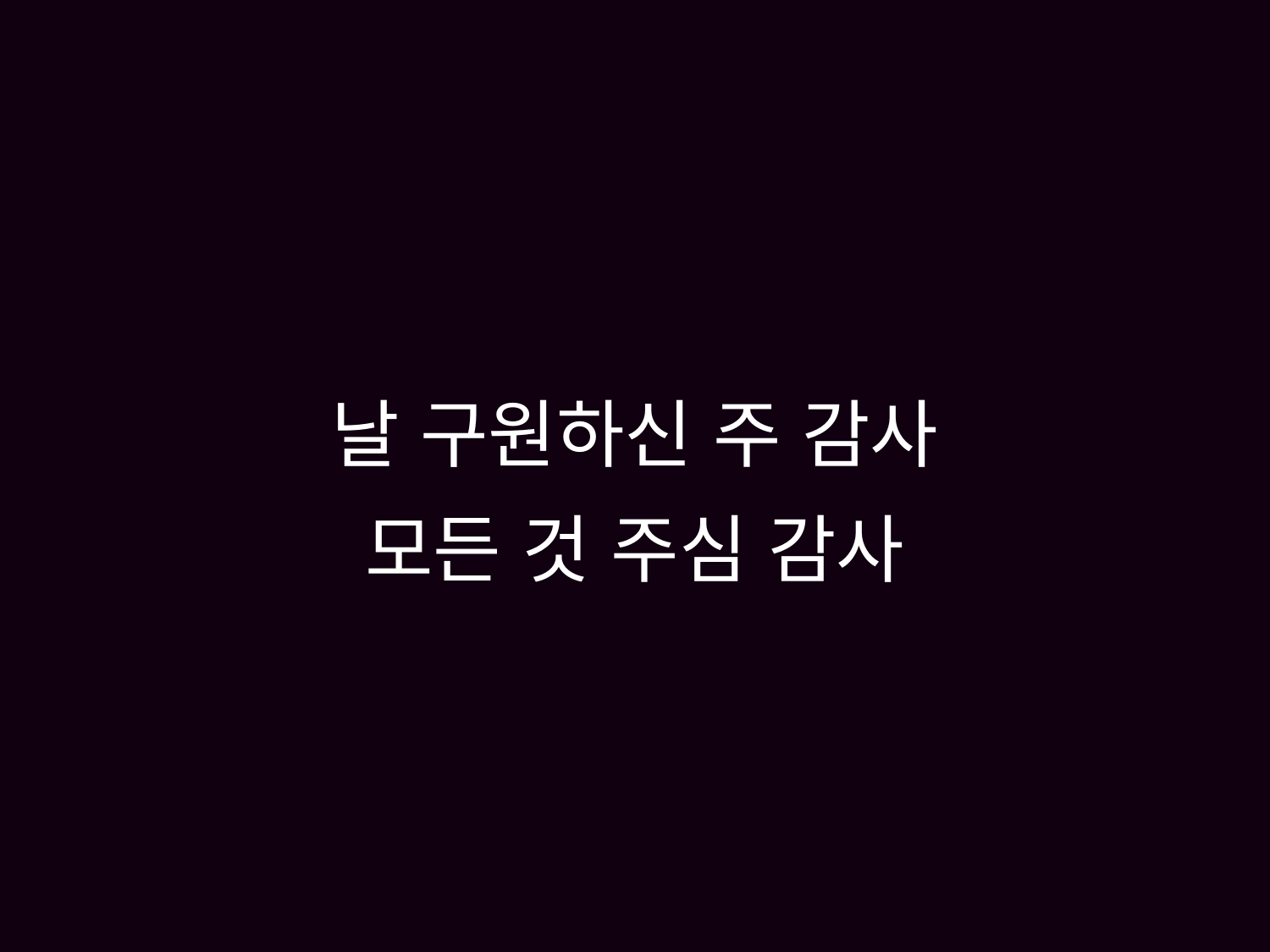

# 날 구원하신 주 감사 모든 것 주심 감사